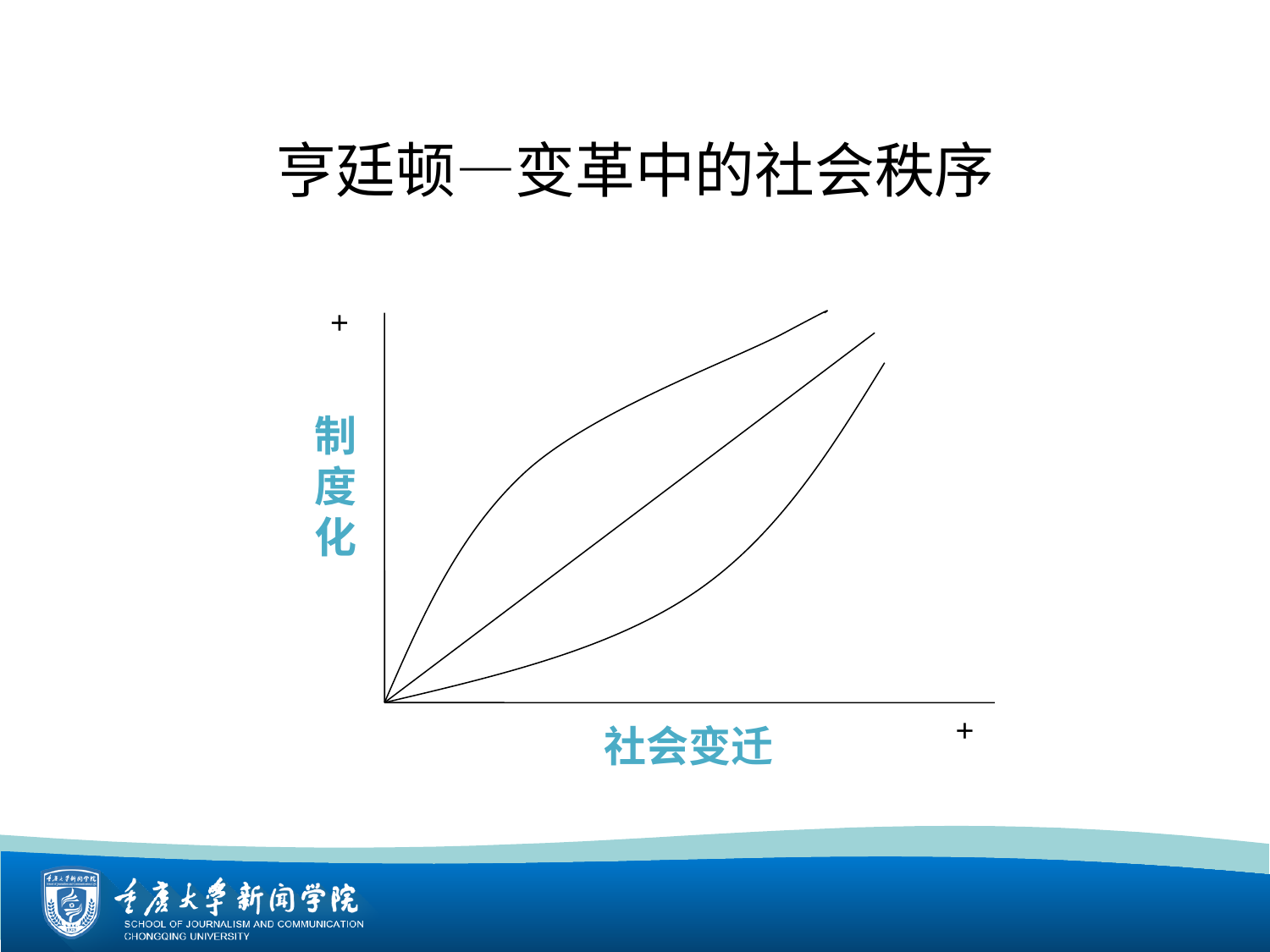

亨廷顿—变革中的社会秩序
+

制
度
化

+
社会变迁